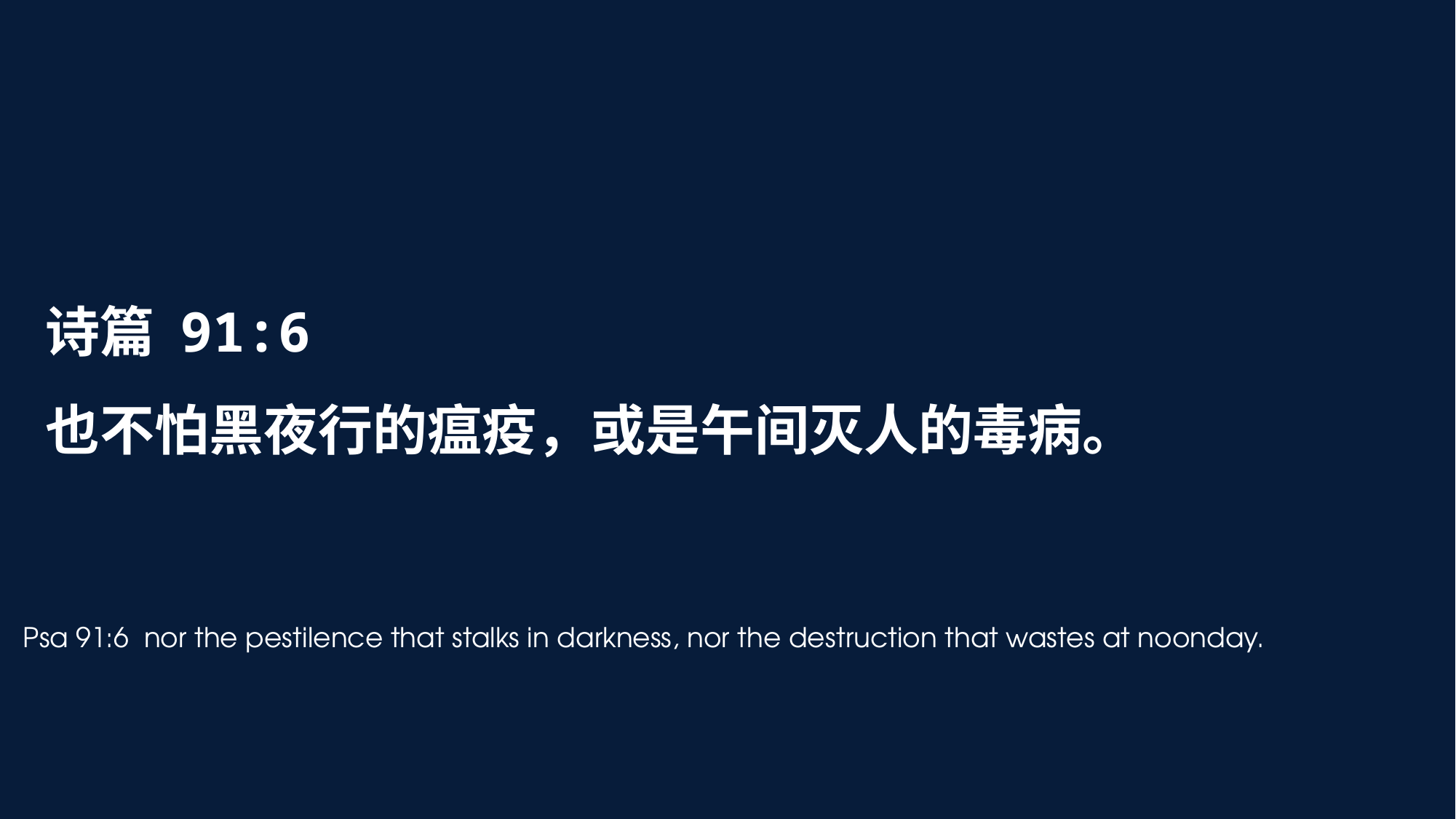

诗篇 91:6
也不怕黑夜行的瘟疫，或是午间灭人的毒病。
Psa 91:6  nor the pestilence that stalks in darkness, nor the destruction that wastes at noonday.